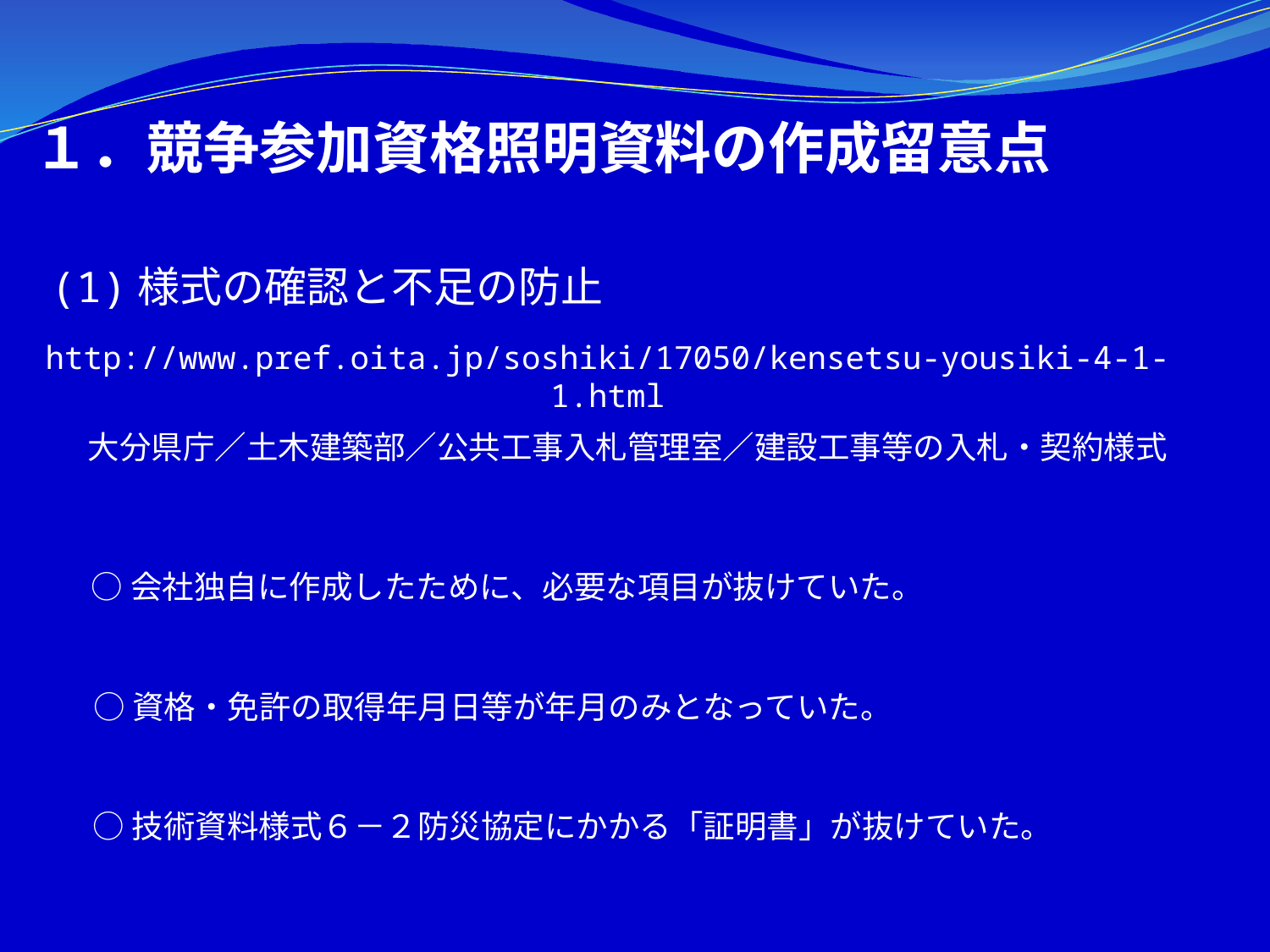

１．競争参加資格照明資料の作成留意点
(1)様式の確認と不足の防止
http://www.pref.oita.jp/soshiki/17050/kensetsu-yousiki-4-1-1.html
大分県庁／土木建築部／公共工事入札管理室／建設工事等の入札・契約様式
○会社独自に作成したために、必要な項目が抜けていた。
○資格・免許の取得年月日等が年月のみとなっていた。
○技術資料様式６－２防災協定にかかる「証明書」が抜けていた。